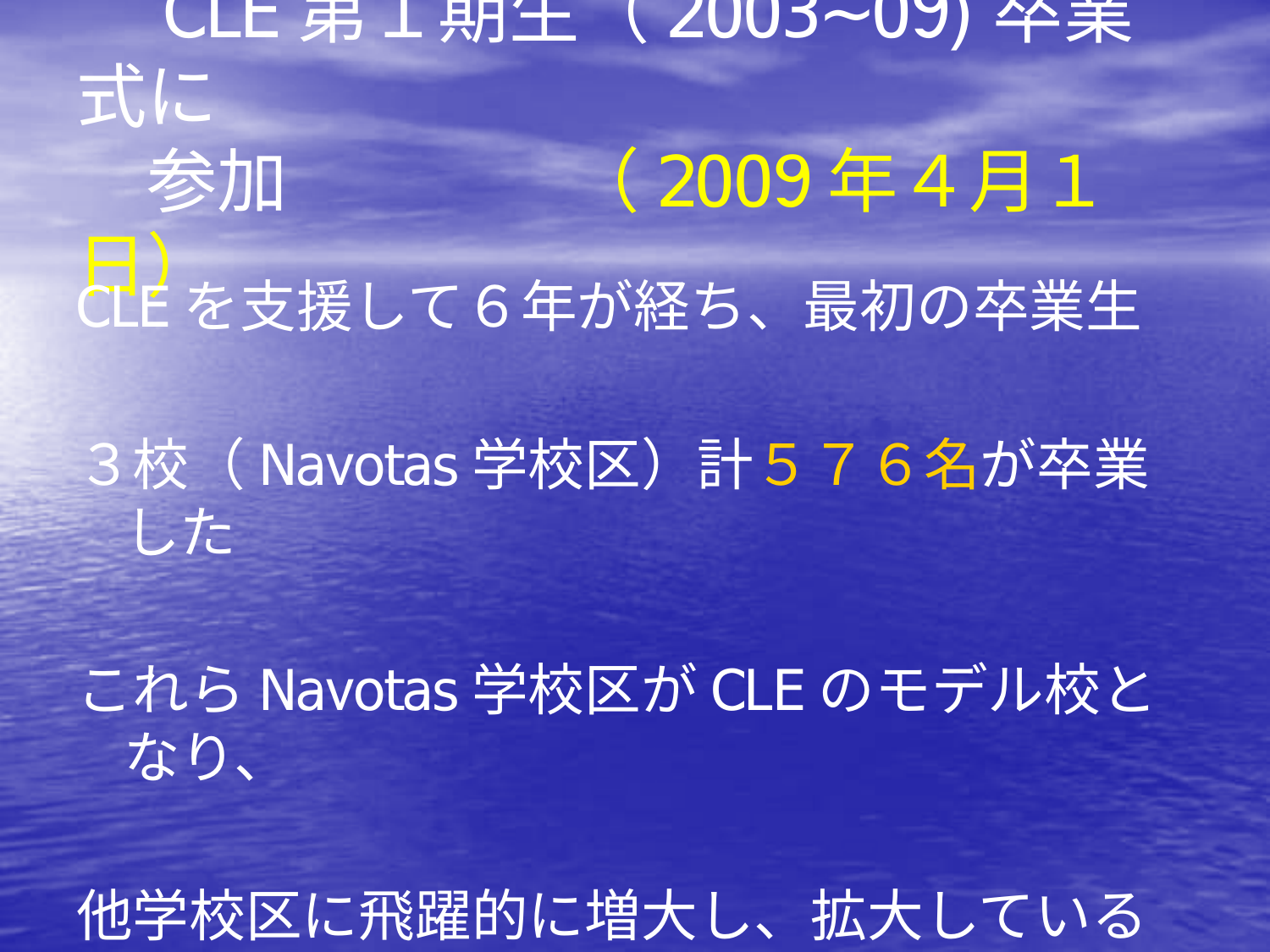

# CLE第１期生（2003~09)卒業式に 　参加　　　　（2009年４月１日）
CLEを支援して６年が経ち、最初の卒業生

３校（Navotas学校区）計５７６名が卒業した

これらNavotas学校区がCLEのモデル校となり、

他学校区に飛躍的に増大し、拡大している